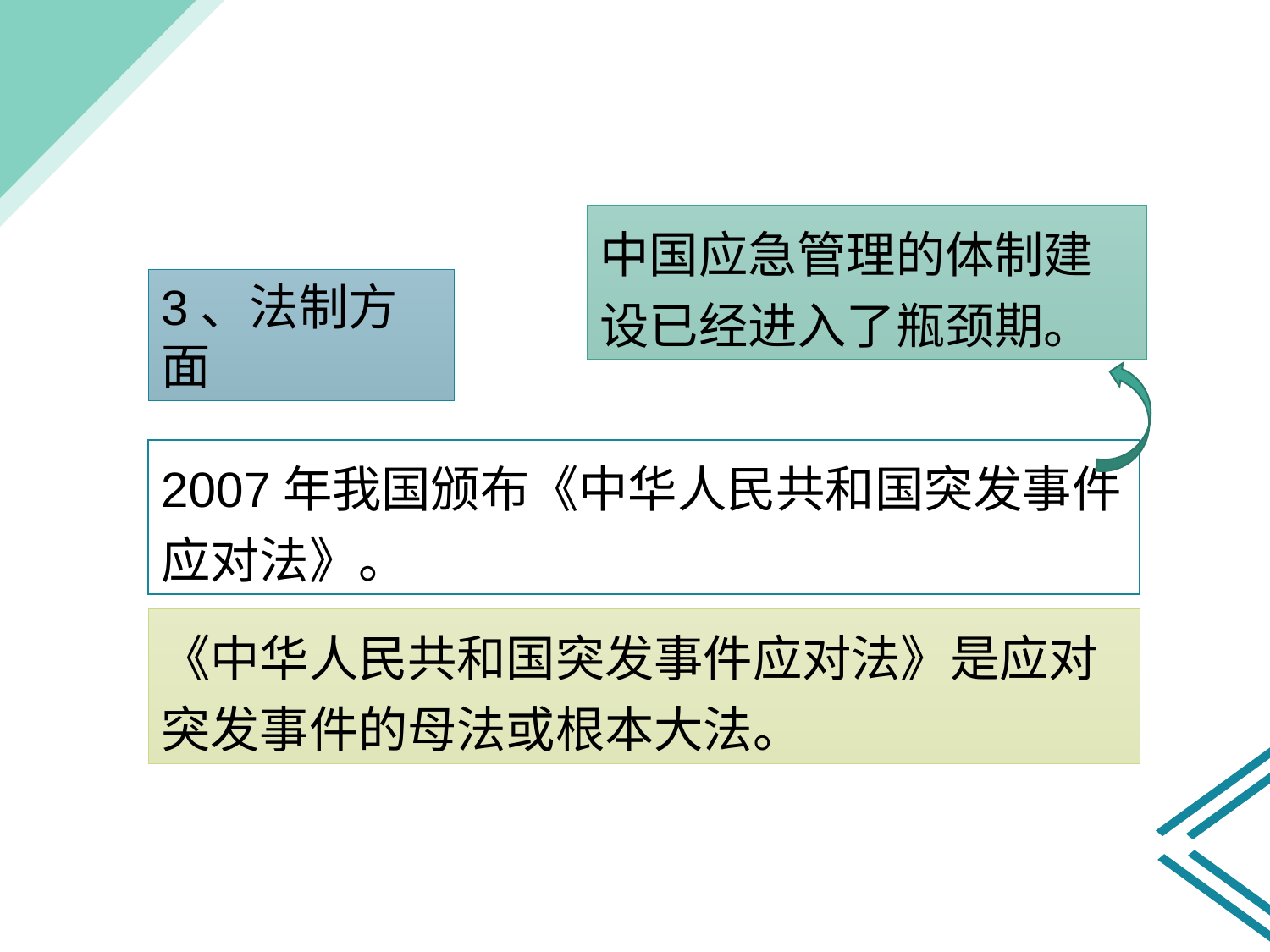

中国应急管理的体制建设已经进入了瓶颈期。
3、法制方面

2007年我国颁布《中华人民共和国突发事件应对法》。
《中华人民共和国突发事件应对法》是应对突发事件的母法或根本大法。